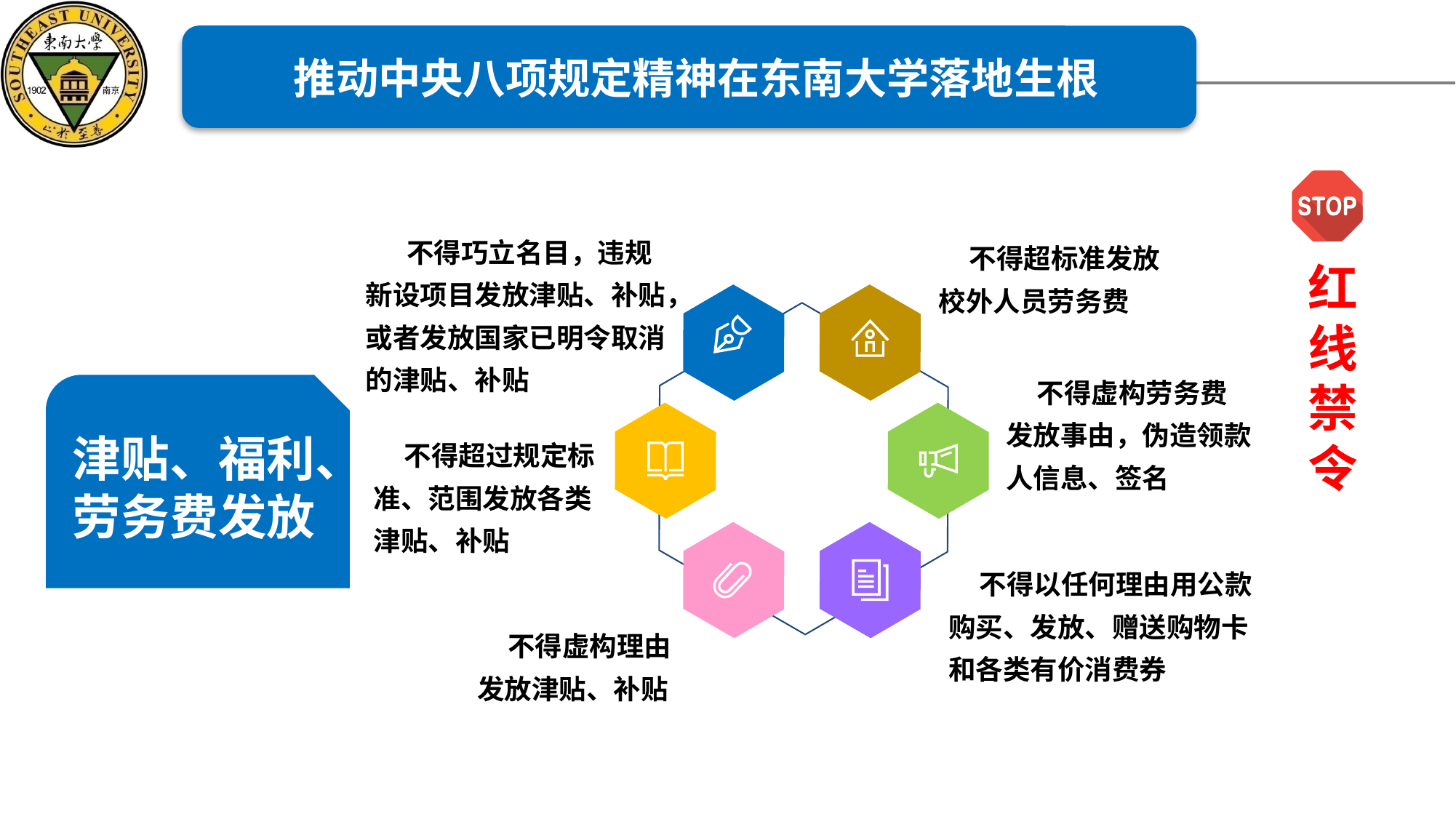

推动中央八项规定精神在东南大学落地生根

不得巧立名目，违规新设项目发放津贴、补贴，或者发放国家已明令取消的津贴、补贴
不得超标准发放校外人员劳务费
红线禁令

不得虚构劳务费发放事由，伪造领款人信息、签名
津贴、福利、劳务费发放

不得超过规定标准、范围发放各类津贴、补贴

不得以任何理由用公款购买、发放、赠送购物卡和各类有价消费券
不得虚构理由发放津贴、补贴